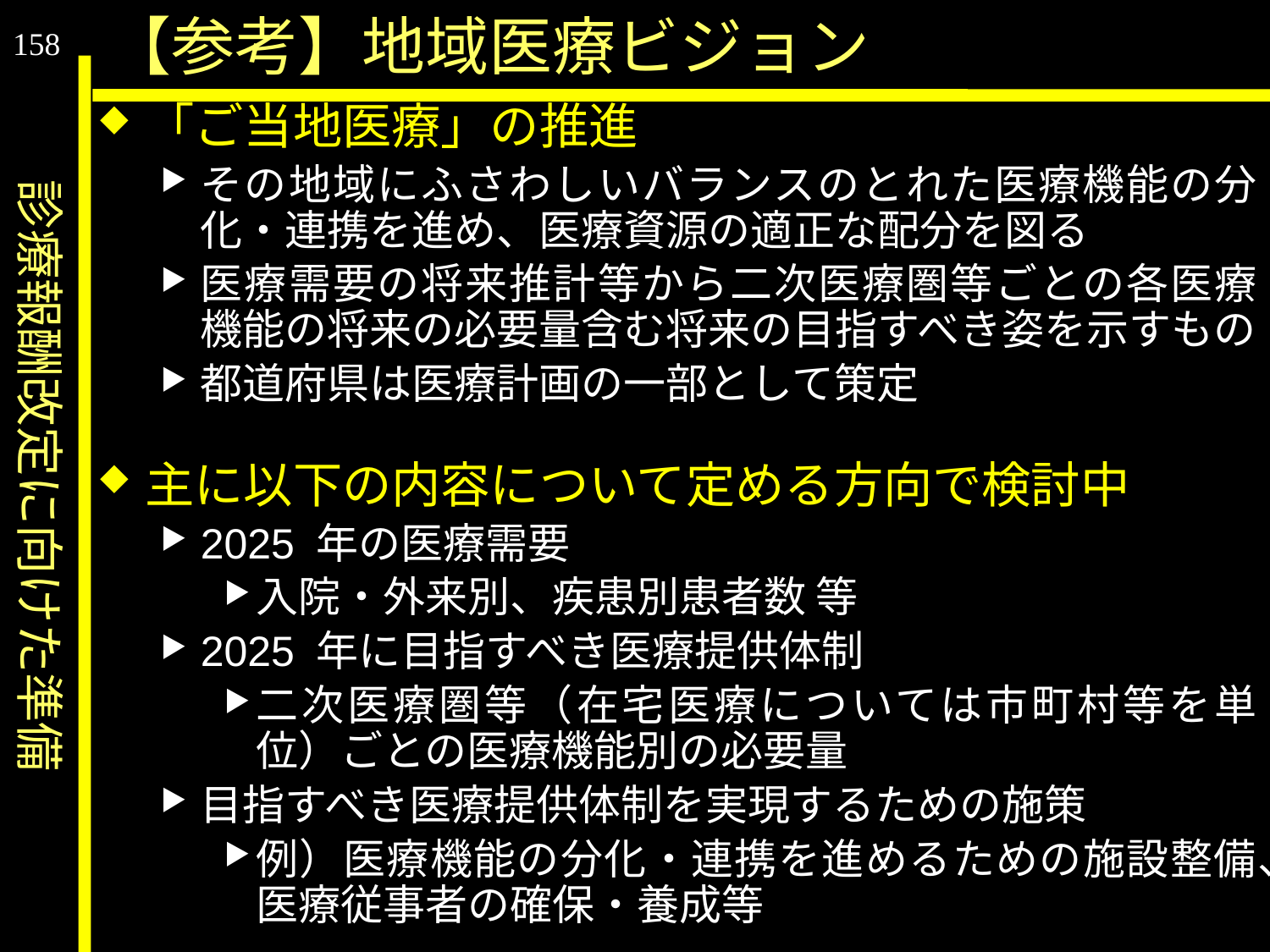

診療報酬改定に向けた準備
【参考】地域医療ビジョン
158

「ご当地医療」の推進
その地域にふさわしいバランスのとれた医療機能の分化・連携を進め、医療資源の適正な配分を図る
医療需要の将来推計等から二次医療圏等ごとの各医療機能の将来の必要量含む将来の目指すべき姿を示すもの
都道府県は医療計画の一部として策定

主に以下の内容について定める方向で検討中
2025 年の医療需要
入院・外来別、疾患別患者数 等
2025 年に目指すべき医療提供体制
二次医療圏等（在宅医療については市町村等を単位）ごとの医療機能別の必要量
目指すべき医療提供体制を実現するための施策
例）医療機能の分化・連携を進めるための施設整備、医療従事者の確保・養成等